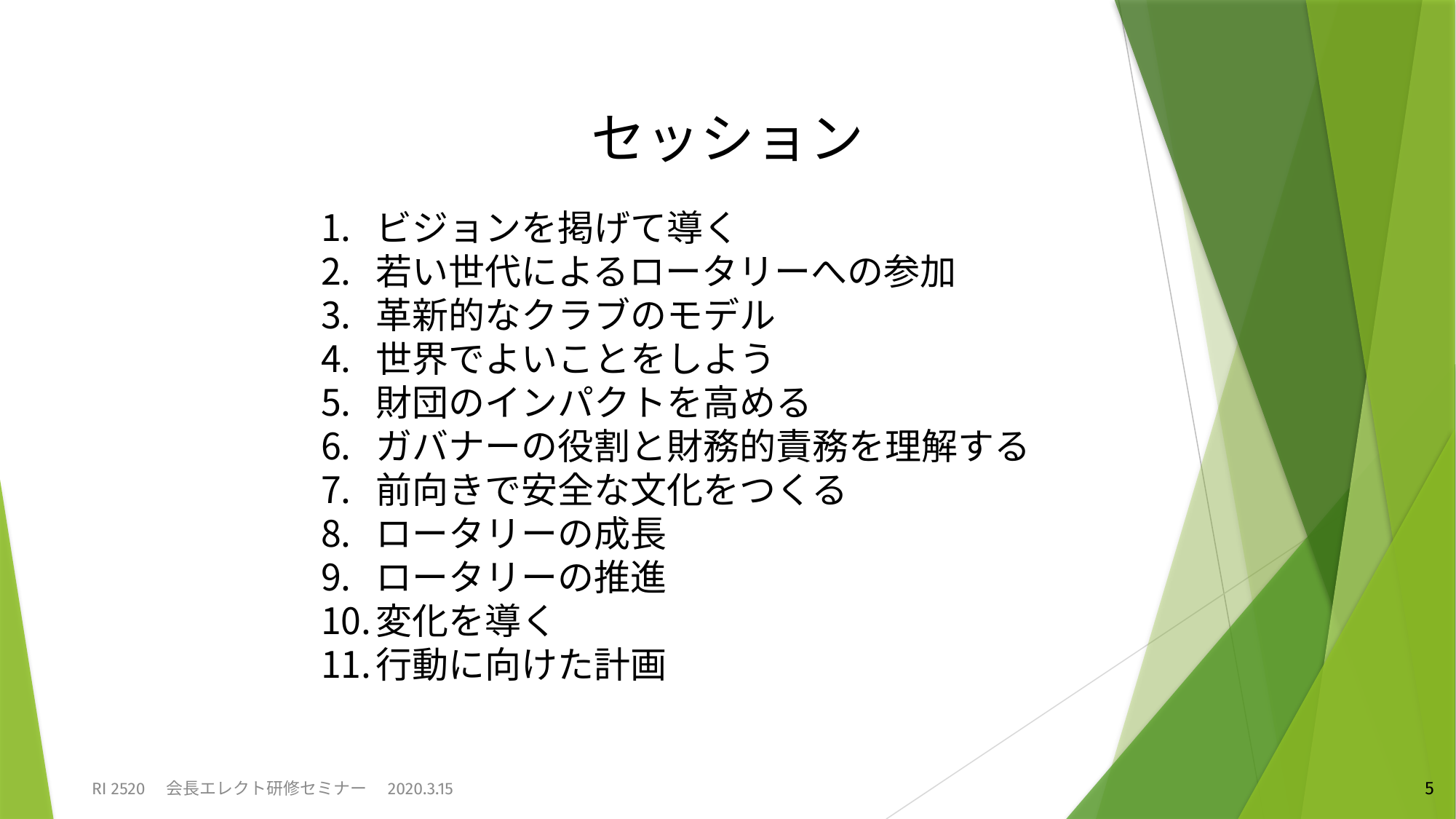

セッション
ビジョンを掲げて導く
若い世代によるロータリーへの参加
革新的なクラブのモデル
世界でよいことをしよう
財団のインパクトを高める
ガバナーの役割と財務的責務を理解する
前向きで安全な文化をつくる
ロータリーの成長
ロータリーの推進
変化を導く
行動に向けた計画
RI 2520　会長エレクト研修セミナー　2020.3.15
5